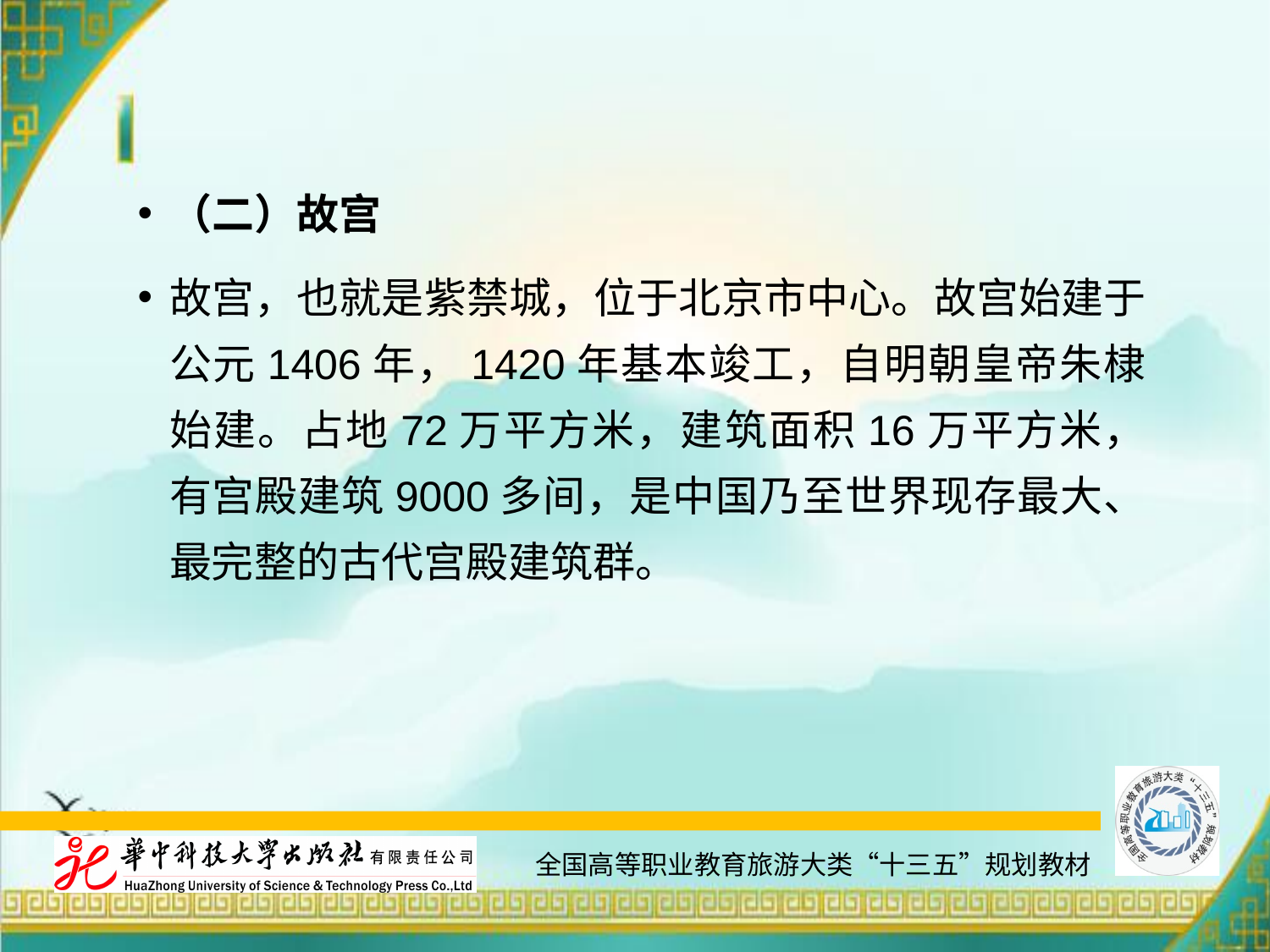

（二）故宫
故宫，也就是紫禁城，位于北京市中心。故宫始建于公元1406年，1420年基本竣工，自明朝皇帝朱棣始建。占地72万平方米，建筑面积16万平方米，有宫殿建筑9000多间，是中国乃至世界现存最大、最完整的古代宫殿建筑群。